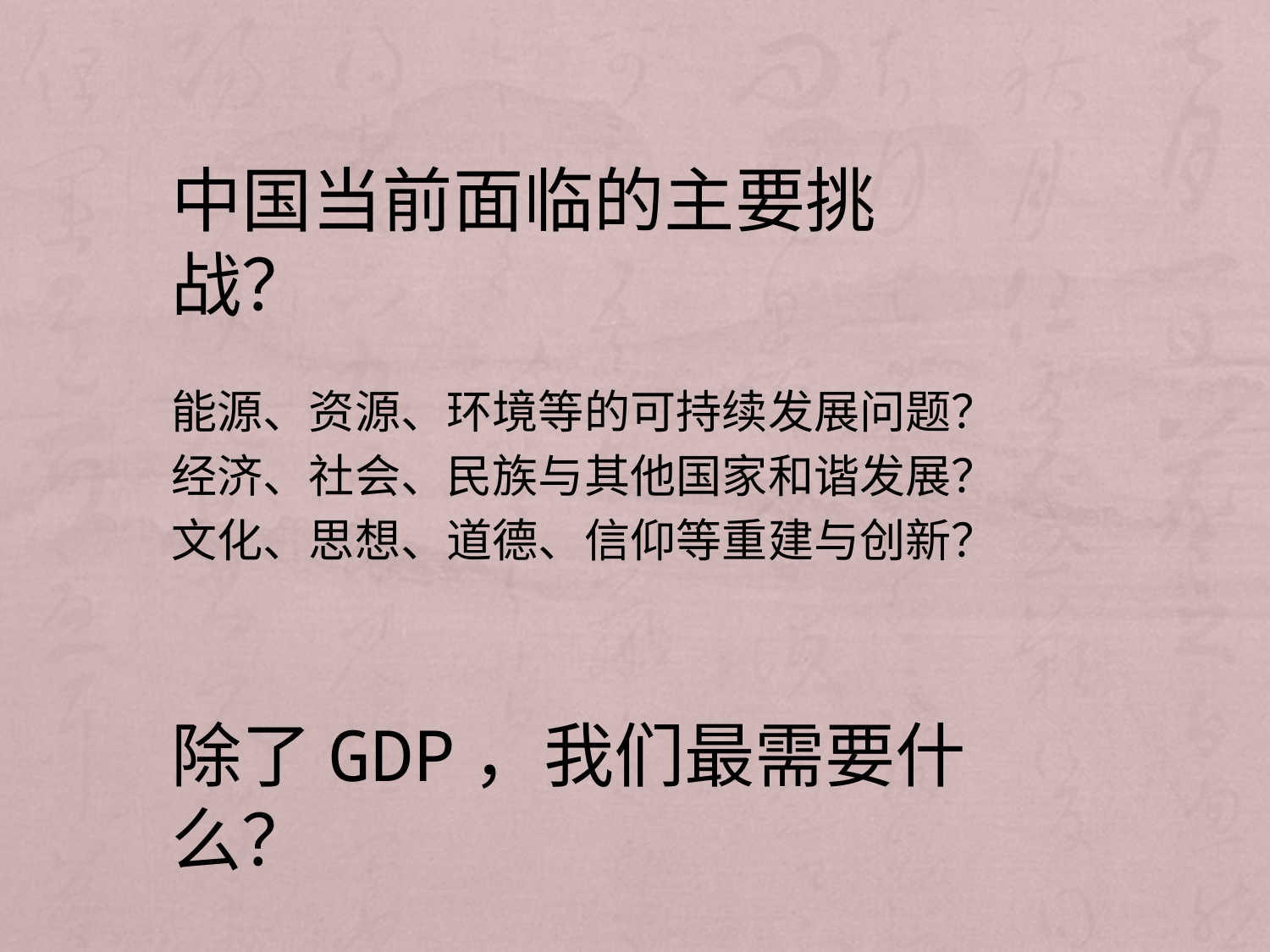

中国当前面临的主要挑战？
能源、资源、环境等的可持续发展问题？
经济、社会、民族与其他国家和谐发展？
文化、思想、道德、信仰等重建与创新？
除了GDP，我们最需要什么？